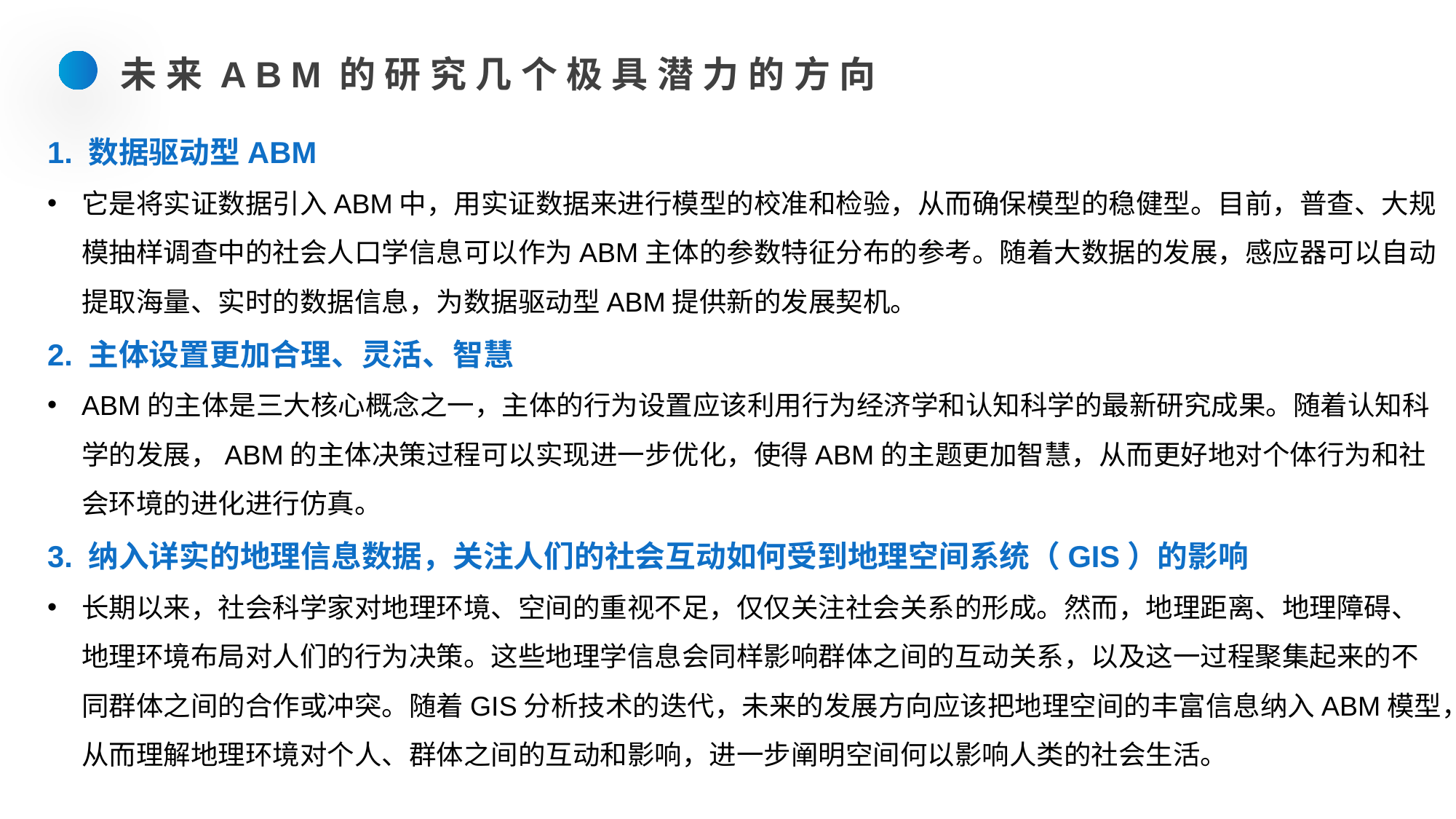

未来ABM的研究几个极具潜力的方向

1. 数据驱动型ABM
它是将实证数据引入ABM中，用实证数据来进行模型的校准和检验，从而确保模型的稳健型。目前，普查、大规模抽样调查中的社会人口学信息可以作为ABM主体的参数特征分布的参考。随着大数据的发展，感应器可以自动提取海量、实时的数据信息，为数据驱动型ABM提供新的发展契机。
2. 主体设置更加合理、灵活、智慧
ABM的主体是三大核心概念之一，主体的行为设置应该利用行为经济学和认知科学的最新研究成果。随着认知科学的发展，ABM的主体决策过程可以实现进一步优化，使得ABM的主题更加智慧，从而更好地对个体行为和社会环境的进化进行仿真。
3. 纳入详实的地理信息数据，关注人们的社会互动如何受到地理空间系统（GIS）的影响
长期以来，社会科学家对地理环境、空间的重视不足，仅仅关注社会关系的形成。然而，地理距离、地理障碍、地理环境布局对人们的行为决策。这些地理学信息会同样影响群体之间的互动关系，以及这一过程聚集起来的不同群体之间的合作或冲突。随着GIS分析技术的迭代，未来的发展方向应该把地理空间的丰富信息纳入ABM模型，从而理解地理环境对个人、群体之间的互动和影响，进一步阐明空间何以影响人类的社会生活。